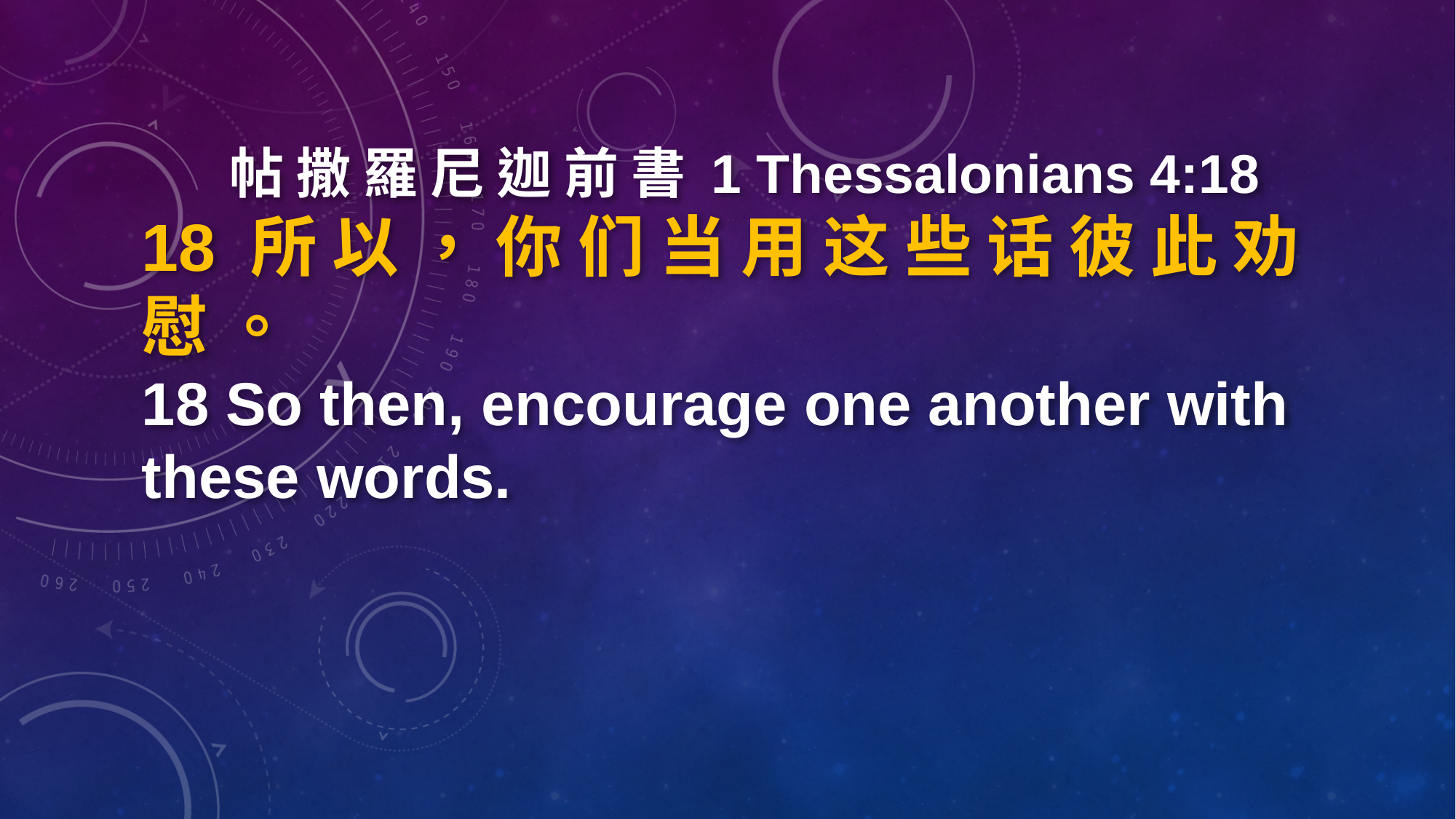

帖 撒 羅 尼 迦 前 書 1 Thessalonians 4:18
18 所 以 ， 你 们 当 用 这 些 话 彼 此 劝 慰 。
18 So then, encourage one another with these words.